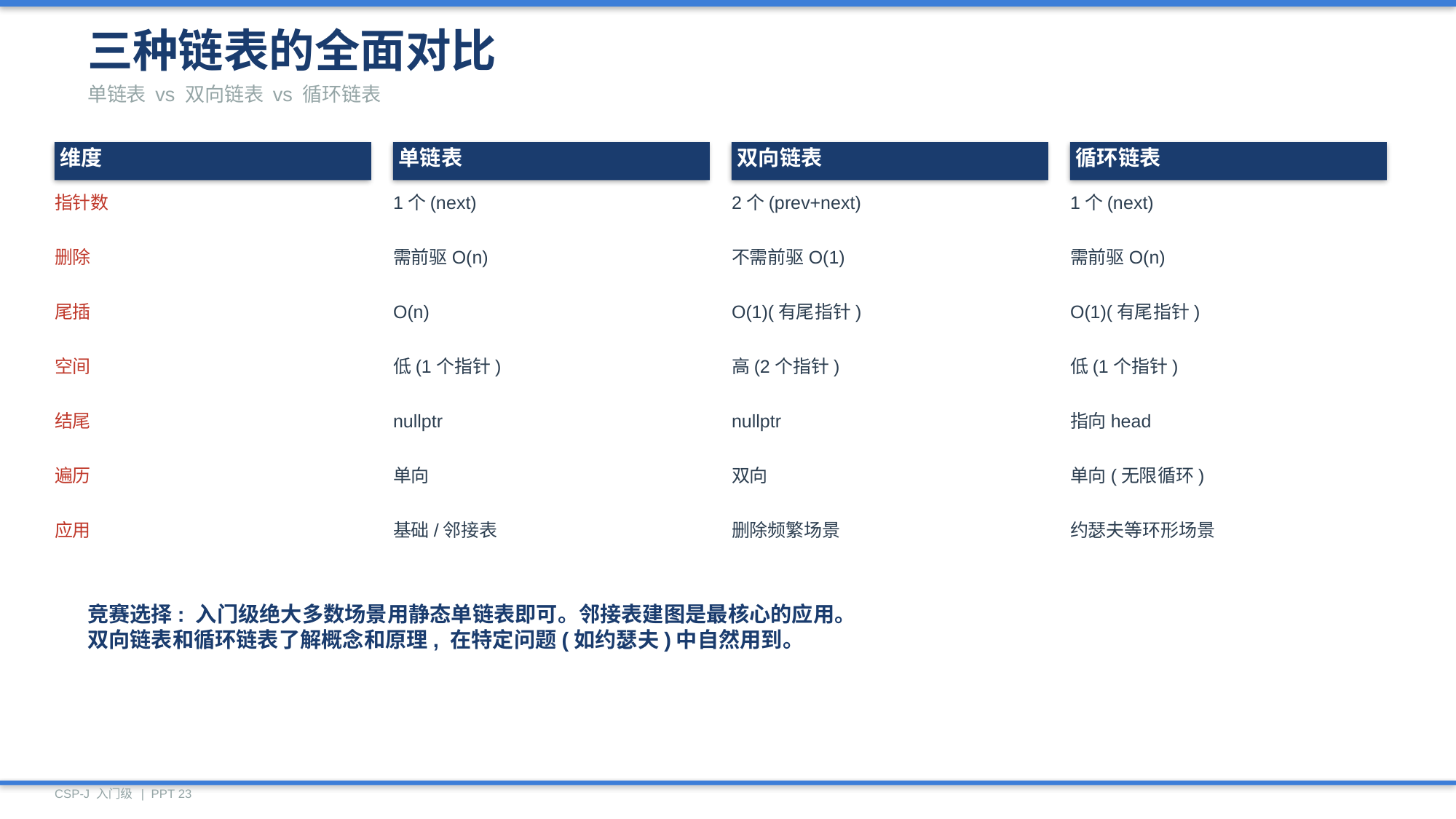

三种链表的全面对比
单链表 vs 双向链表 vs 循环链表

维度
单链表
双向链表
循环链表
指针数
1个(next)
2个(prev+next)
1个(next)
删除
需前驱O(n)
不需前驱O(1)
需前驱O(n)
尾插
O(n)
O(1)(有尾指针)
O(1)(有尾指针)
空间
低(1个指针)
高(2个指针)
低(1个指针)
结尾
nullptr
nullptr
指向head
遍历
单向
双向
单向(无限循环)
应用
基础/邻接表
删除频繁场景
约瑟夫等环形场景
竞赛选择: 入门级绝大多数场景用静态单链表即可。邻接表建图是最核心的应用。
双向链表和循环链表了解概念和原理, 在特定问题(如约瑟夫)中自然用到。

CSP-J 入门级  |  PPT 23